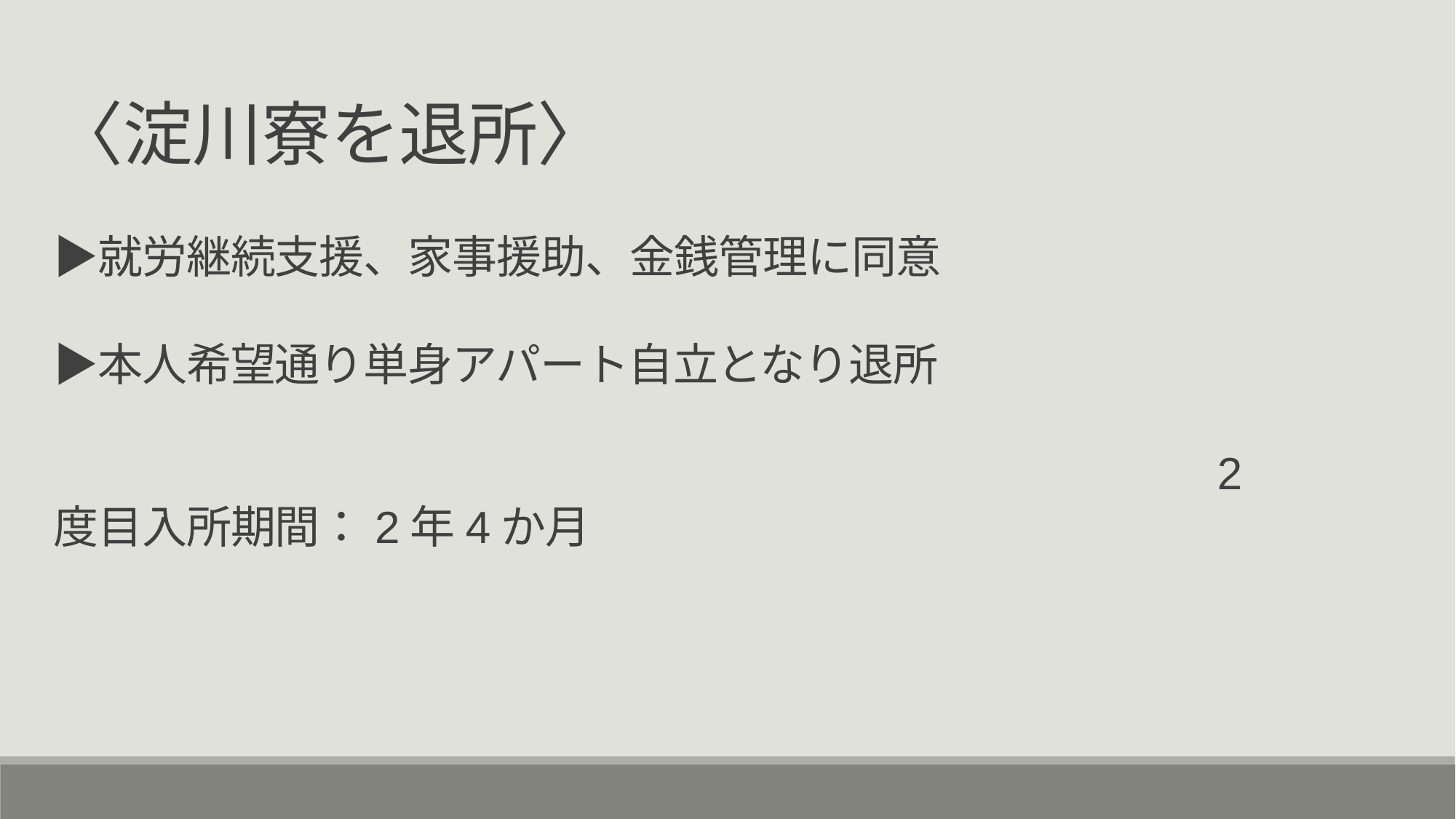

〈淀川寮を退所〉
▶就労継続支援、家事援助、金銭管理に同意
▶本人希望通り単身アパート自立となり退所
　　　　　　　　　　　　　　　　　　　　　　　　　　2度目入所期間：2年4か月